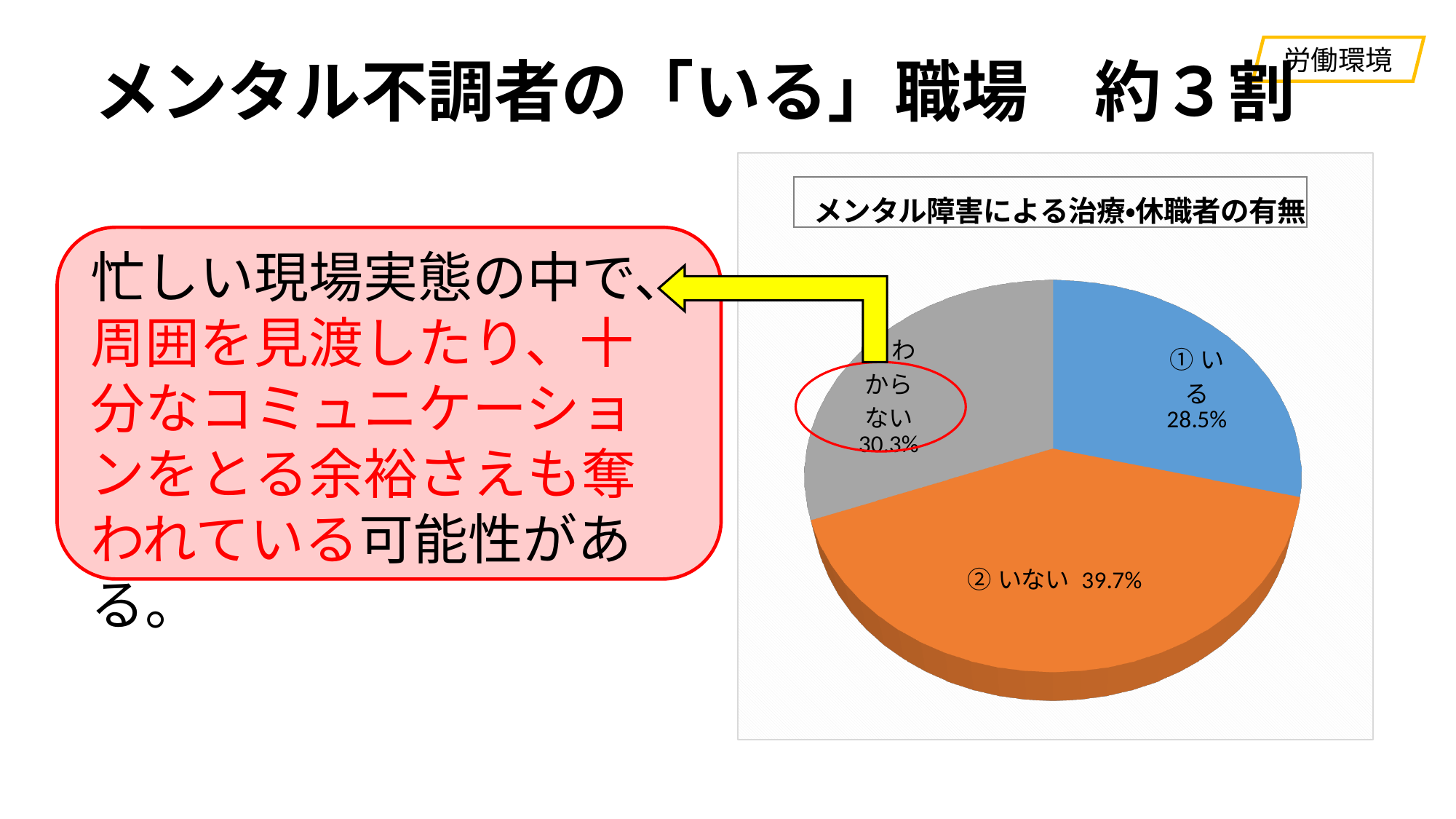

労働環境
# メンタル不調者の「いる」職場　約３割

[unsupported chart]

忙しい現場実態の中で、周囲を見渡したり、十分なコミュニケーションをとる余裕さえも奪われている可能性がある。